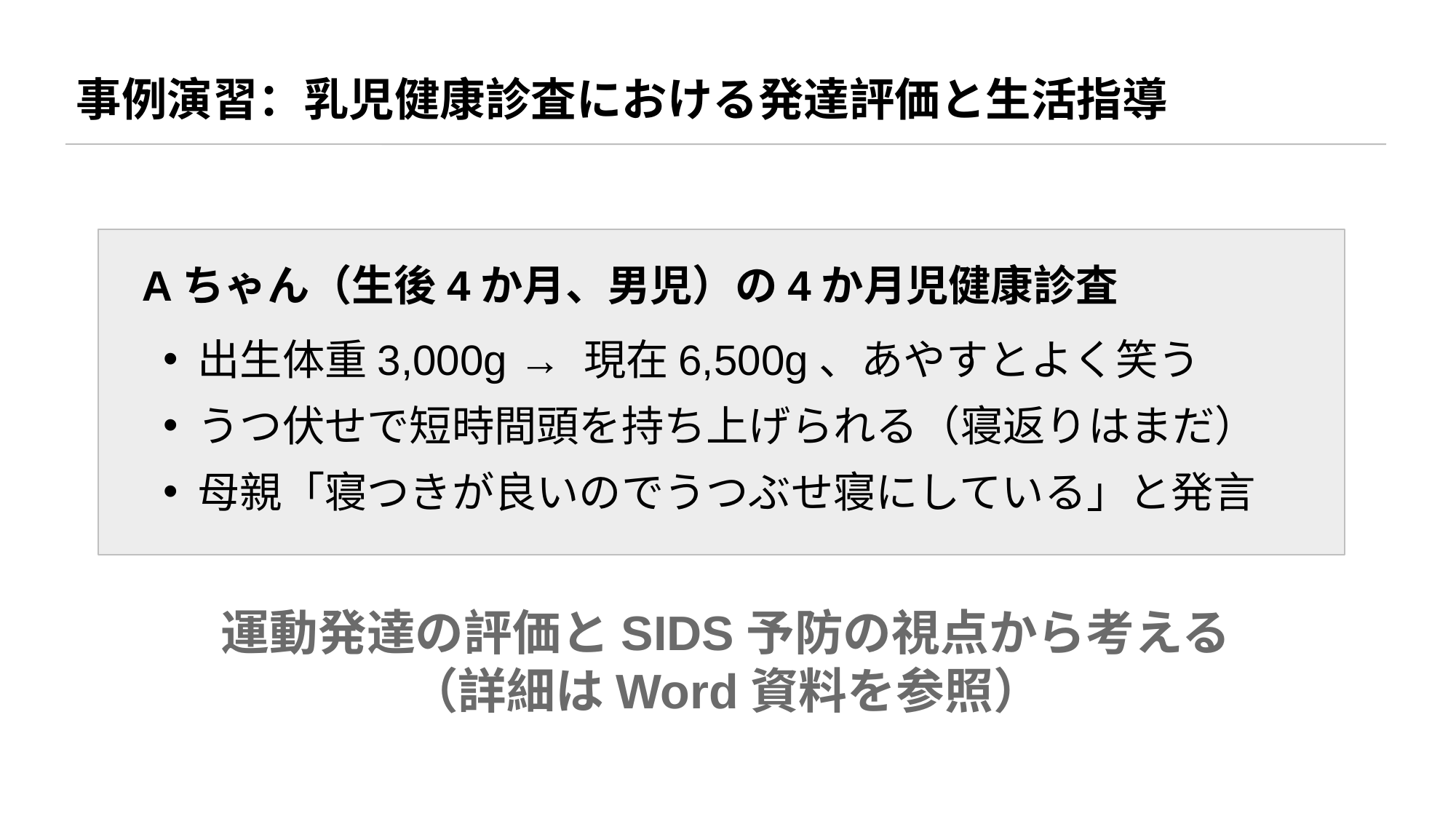

事例演習：乳児健康診査における発達評価と生活指導

Aちゃん（生後4か月、男児）の4か月児健康診査
出生体重3,000g → 現在6,500g、あやすとよく笑う
うつ伏せで短時間頭を持ち上げられる（寝返りはまだ）
母親「寝つきが良いのでうつぶせ寝にしている」と発言
運動発達の評価とSIDS予防の視点から考える
（詳細はWord資料を参照）